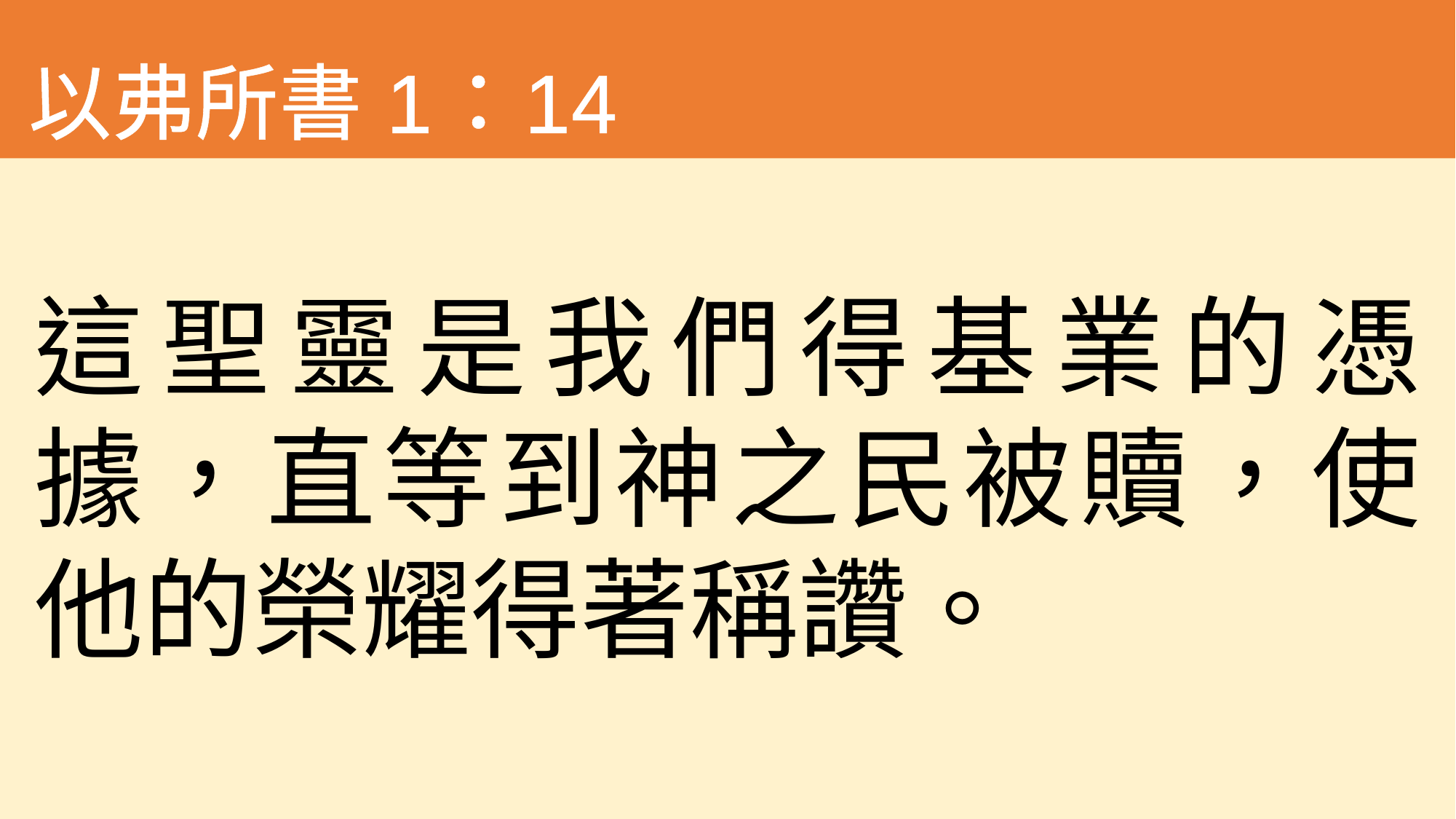

以弗所書 1：14

這聖靈是我們得基業的憑據，直等到神之民被贖，使他的榮耀得著稱讚。